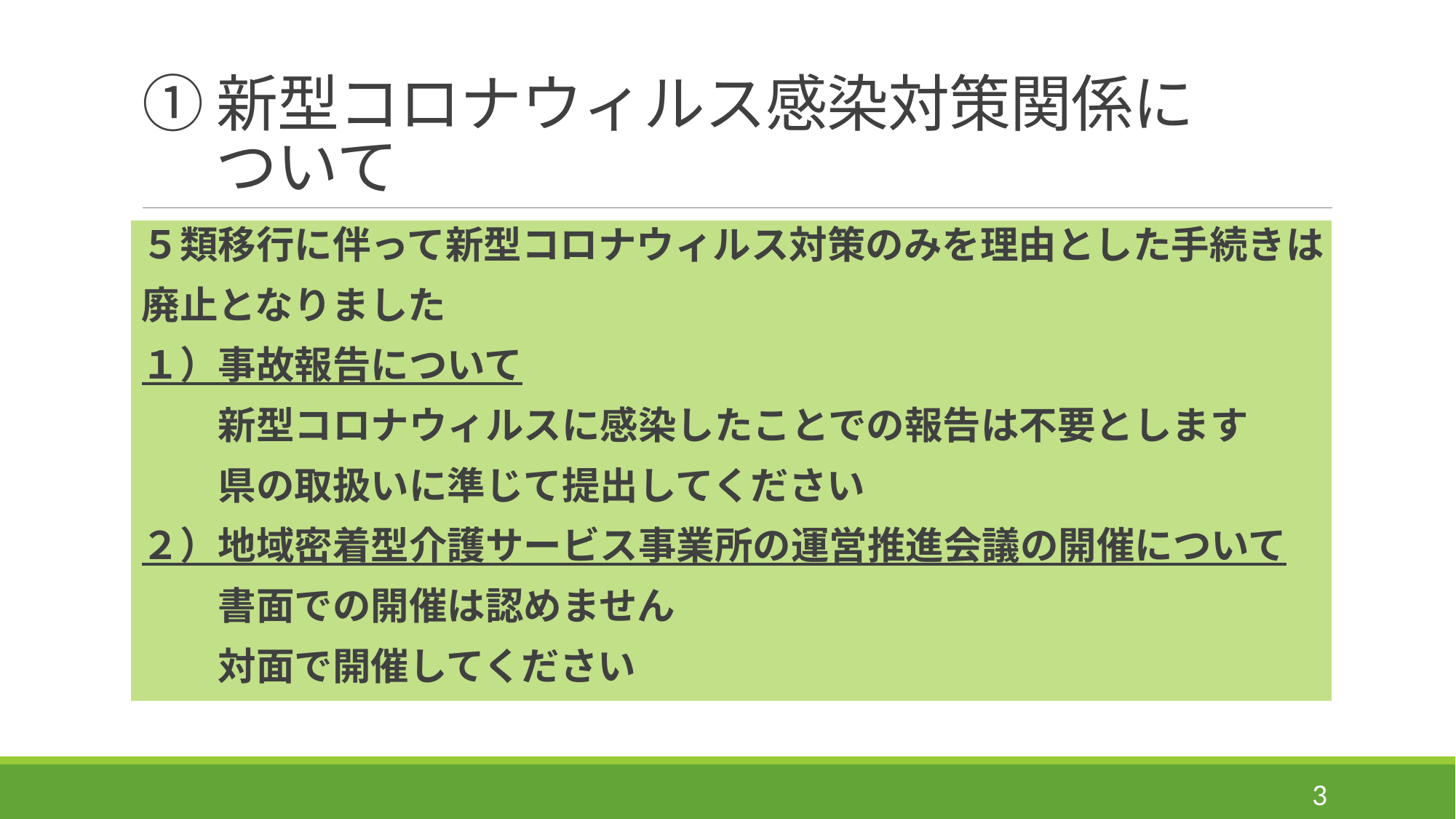

# ①新型コロナウィルス感染対策関係に　 　 ついて
５類移行に伴って新型コロナウィルス対策のみを理由とした手続きは
廃止となりました
１）事故報告について
　　新型コロナウィルスに感染したことでの報告は不要とします
　　県の取扱いに準じて提出してください
２）地域密着型介護サービス事業所の運営推進会議の開催について
　　書面での開催は認めません
　　対面で開催してください

3